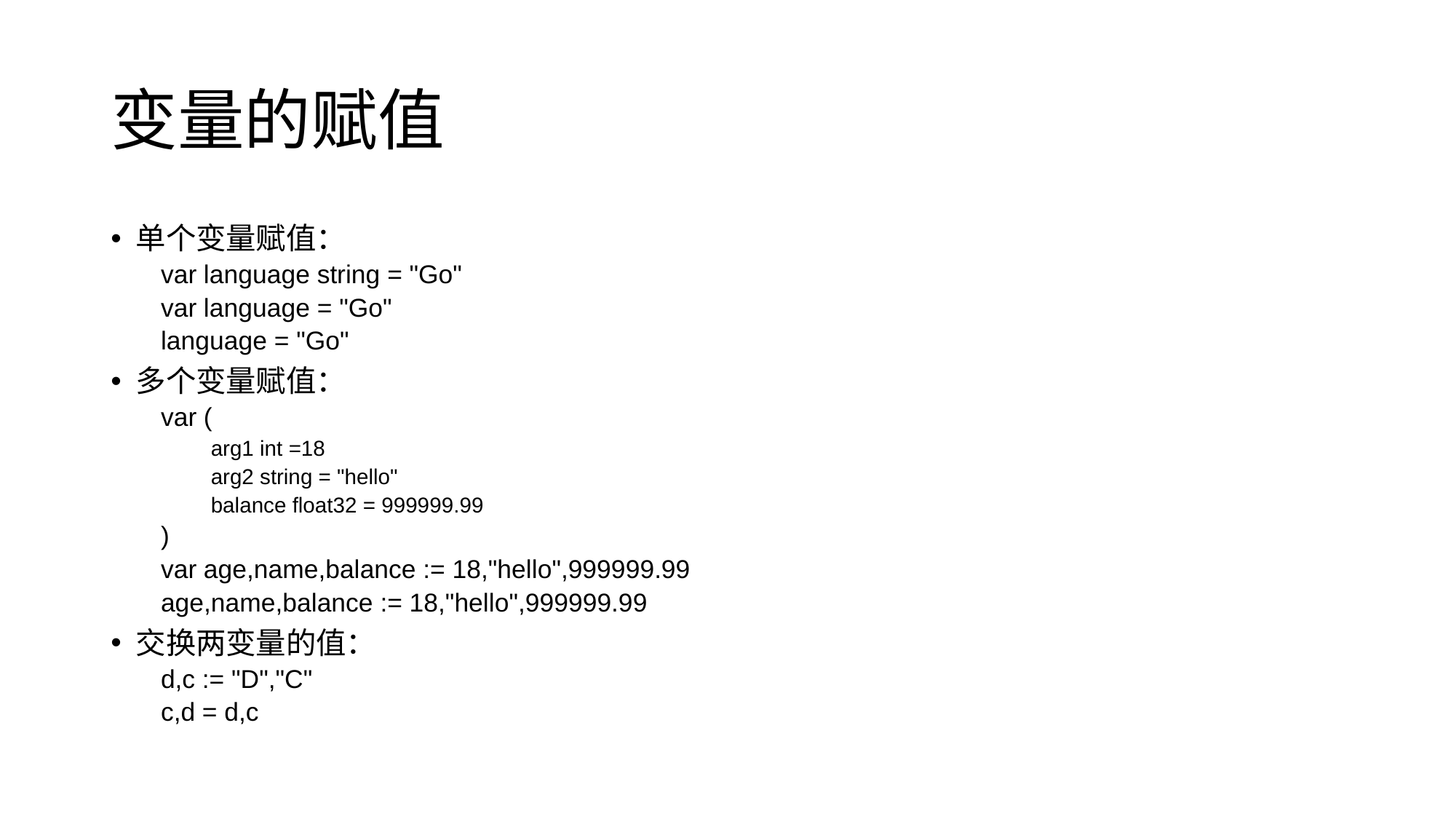

# 变量的赋值
单个变量赋值：
var language string = "Go"
var language = "Go"
language = "Go"
多个变量赋值：
var (
arg1 int =18
arg2 string = "hello"
balance float32 = 999999.99
)
var age,name,balance := 18,"hello",999999.99
age,name,balance := 18,"hello",999999.99
交换两变量的值：
d,c := "D","C"
c,d = d,c